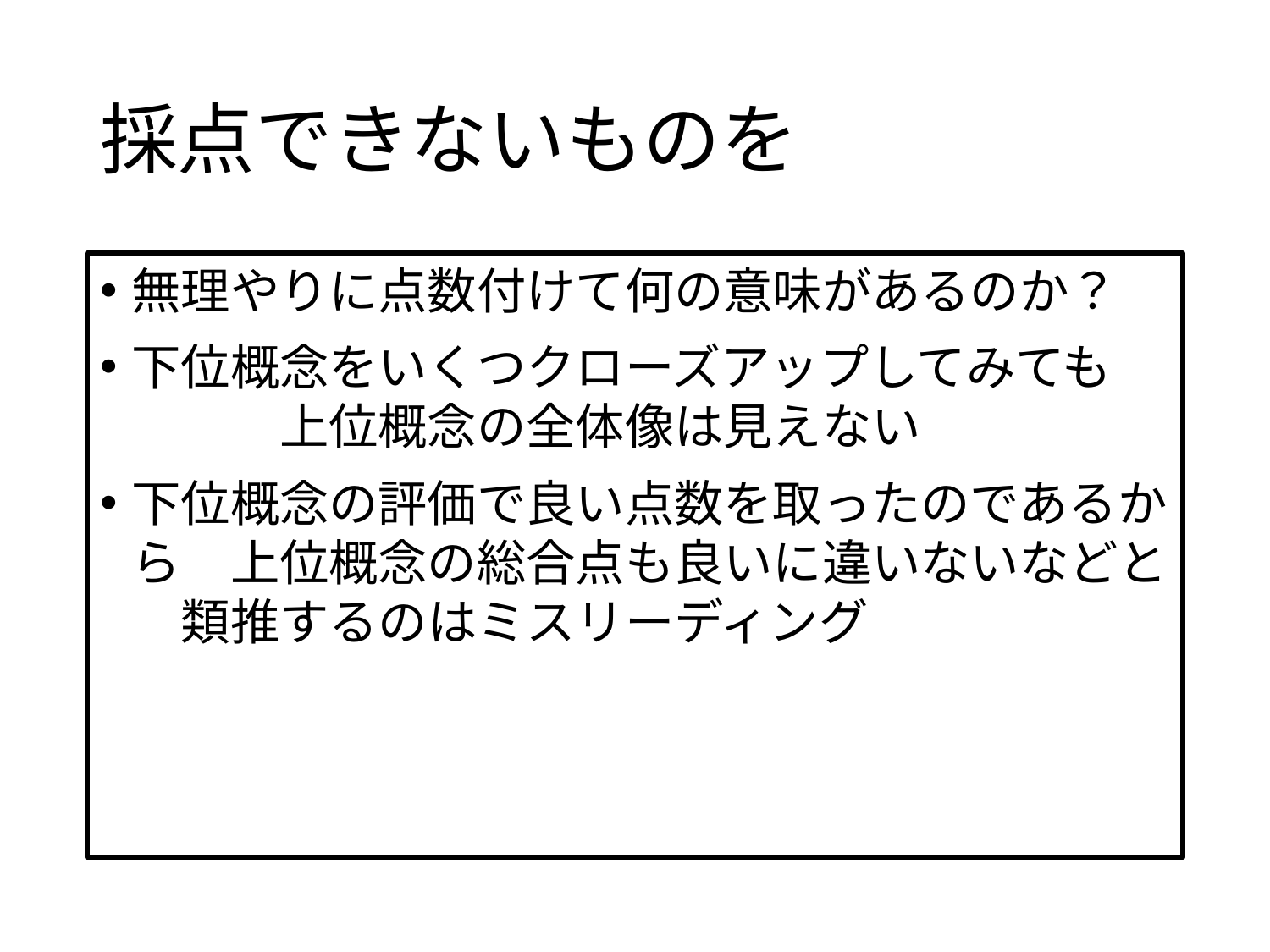

# 採点できないものを
無理やりに点数付けて何の意味があるのか？
下位概念をいくつクローズアップしてみても　　　　上位概念の全体像は見えない
下位概念の評価で良い点数を取ったのであるから　上位概念の総合点も良いに違いないなどと　類推するのはミスリーディング